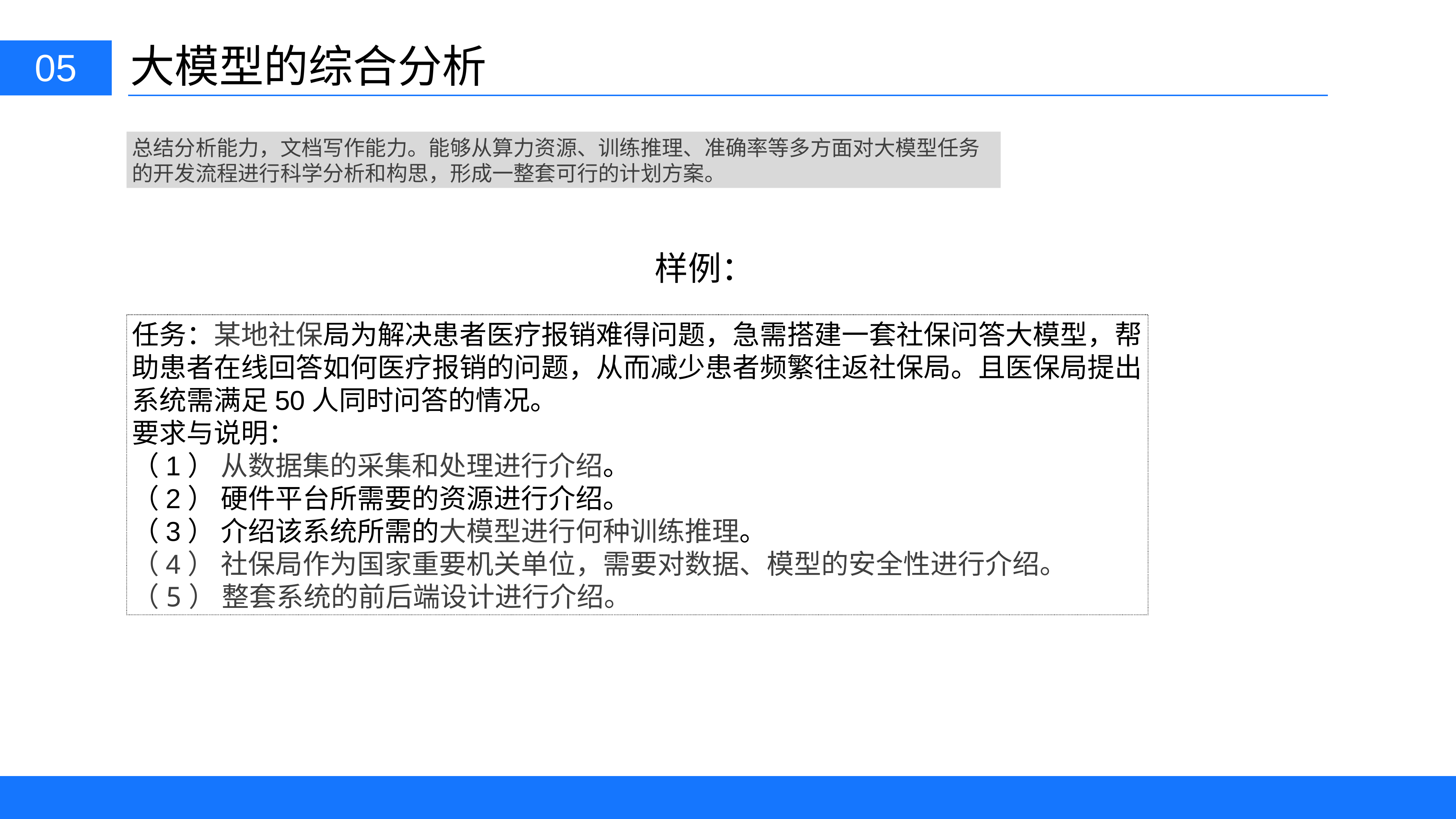

大模型的综合分析
05
总结分析能力，文档写作能力。能够从算力资源、训练推理、准确率等多方面对大模型任务的开发流程进行科学分析和构思，形成一整套可行的计划方案。
样例：
任务：某地社保局为解决患者医疗报销难得问题，急需搭建一套社保问答大模型，帮助患者在线回答如何医疗报销的问题，从而减少患者频繁往返社保局。且医保局提出系统需满足50人同时问答的情况。
要求与说明：
（1） 从数据集的采集和处理进行介绍。
（2） 硬件平台所需要的资源进行介绍。
（3） 介绍该系统所需的大模型进行何种训练推理。
（4） 社保局作为国家重要机关单位，需要对数据、模型的安全性进行介绍。
（5） 整套系统的前后端设计进行介绍。